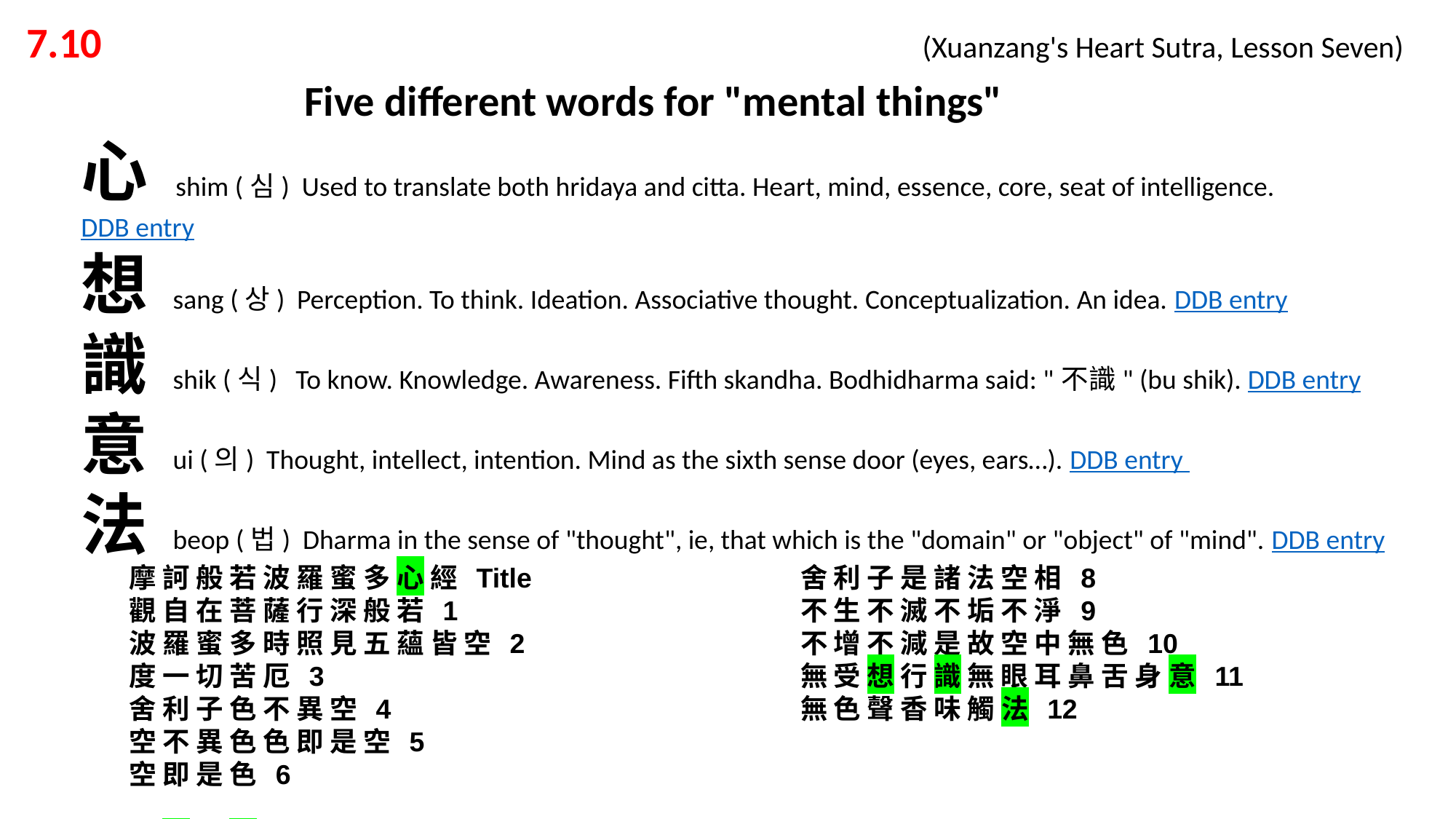

7.10  			  			                         (Xuanzang's Heart Sutra, Lesson Seven)
Five different words for "mental things"
心  shim (심)  Used to translate both hridaya and citta. Heart, mind, essence, core, seat of intelligence.  DDB entry
想   sang (상)  Perception. To think. Ideation. Associative thought. Conceptualization. An idea. DDB entry
識   shik (식)   To know. Knowledge. Awareness. Fifth skandha. Bodhidharma said: "不識" (bu shik). DDB entry
意   ui (의)  Thought, intellect, intention. Mind as the sixth sense door (eyes, ears…). DDB entry
法   beop (법)  Dharma in the sense of "thought", ie, that which is the "domain" or "object" of "mind". DDB entry
摩 訶 般 若 波 羅 蜜 多 心 經  Title
觀 自 在 菩 薩 行 深 般 若  1
波 羅 蜜 多 時 照 見 五 蘊 皆 空  2
度 一 切 苦 厄  3
舍 利 子 色 不 異 空  4
空 不 異 色 色 即 是 空  5
空 即 是 色  6

受 想 行 識 亦 復 如 是  7
舍 利 子 是 諸 法 空 相  8
不 生 不 滅 不 垢 不 淨  9
不 增 不 減 是 故 空 中 無 色  10
無 受 想 行 識 無 眼 耳 鼻 舌 身 意  11
無 色 聲 香 味 觸 法  12